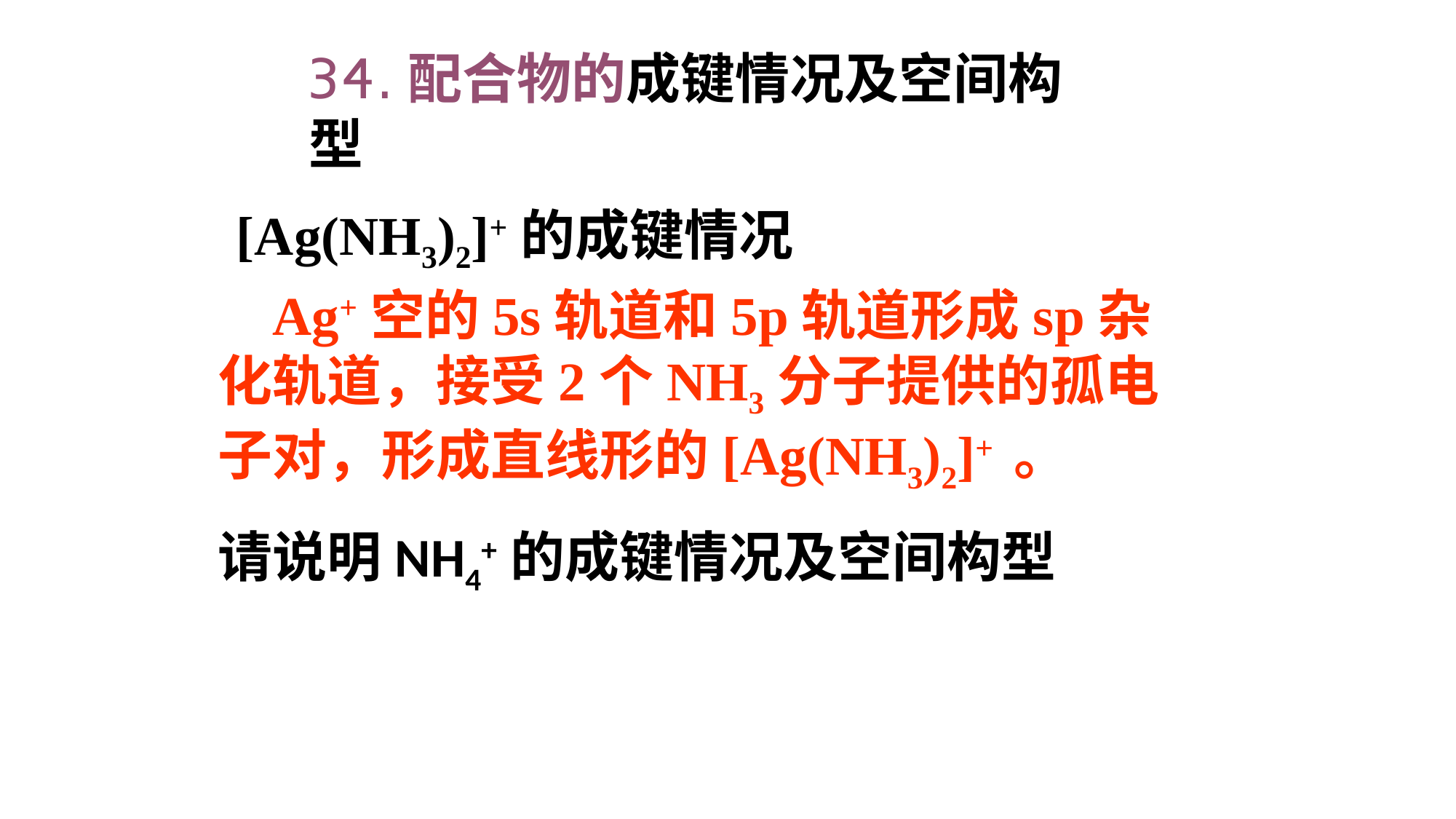

34.配合物的成键情况及空间构型
[Ag(NH3)2]+的成键情况
    Ag+空的5s轨道和5p轨道形成sp杂化轨道，接受2个NH3分子提供的孤电子对，形成直线形的[Ag(NH3)2]+ 。
请说明NH4+的成键情况及空间构型